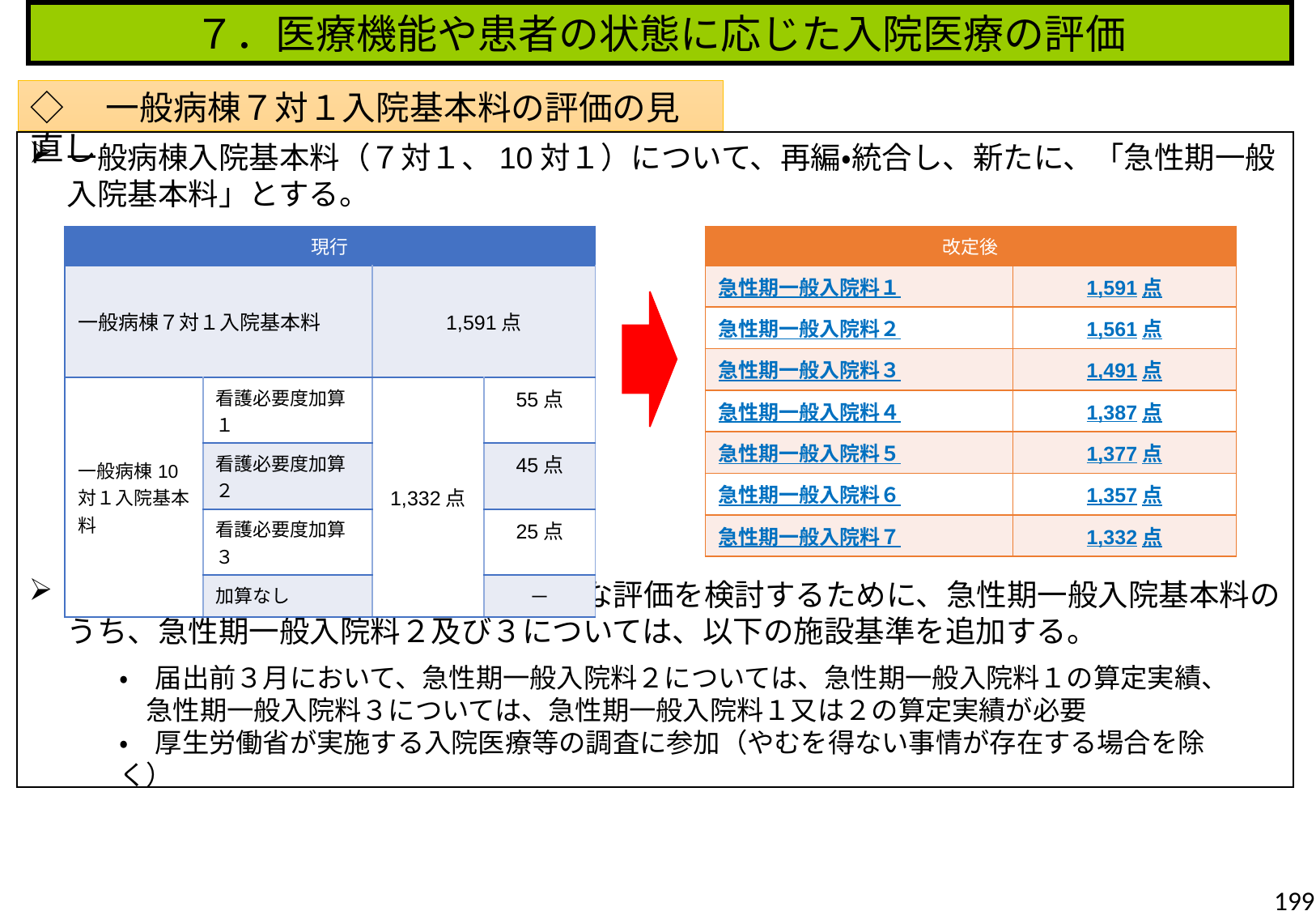

７．医療機能や患者の状態に応じた入院医療の評価
◇　一般病棟７対１入院基本料の評価の見直し
一般病棟入院基本料（７対１、10対１）について、再編・統合し、新たに、「急性期一般入院基本料」とする。

入院患者の医療の必要性に応じた適切な評価を検討するために、急性期一般入院基本料のうち、急性期一般入院料２及び３については、以下の施設基準を追加する。
| 改定後 |  |
| --- | --- |
| 急性期一般入院料１ | 1,591点 |
| 急性期一般入院料２ | 1,561点 |
| 急性期一般入院料３ | 1,491点 |
| 急性期一般入院料４ | 1,387点 |
| 急性期一般入院料５ | 1,377点 |
| 急性期一般入院料６ | 1,357点 |
| 急性期一般入院料７ | 1,332点 |
| 現行 |  |  |  |
| --- | --- | --- | --- |
| 一般病棟７対１入院基本料 |  | 1,591点 |  |
| 一般病棟10対１入院基本料 | 看護必要度加算１ | 1,332点 | 55点 |
|  | 看護必要度加算２ |  | 45点 |
|  | 看護必要度加算３ |  | 25点 |
|  | 加算なし |  | － |

・　届出前３月において、急性期一般入院料２については、急性期一般入院料１の算定実績、
　急性期一般入院料３については、急性期一般入院料１又は２の算定実績が必要
・　厚生労働省が実施する入院医療等の調査に参加（やむを得ない事情が存在する場合を除く）
199